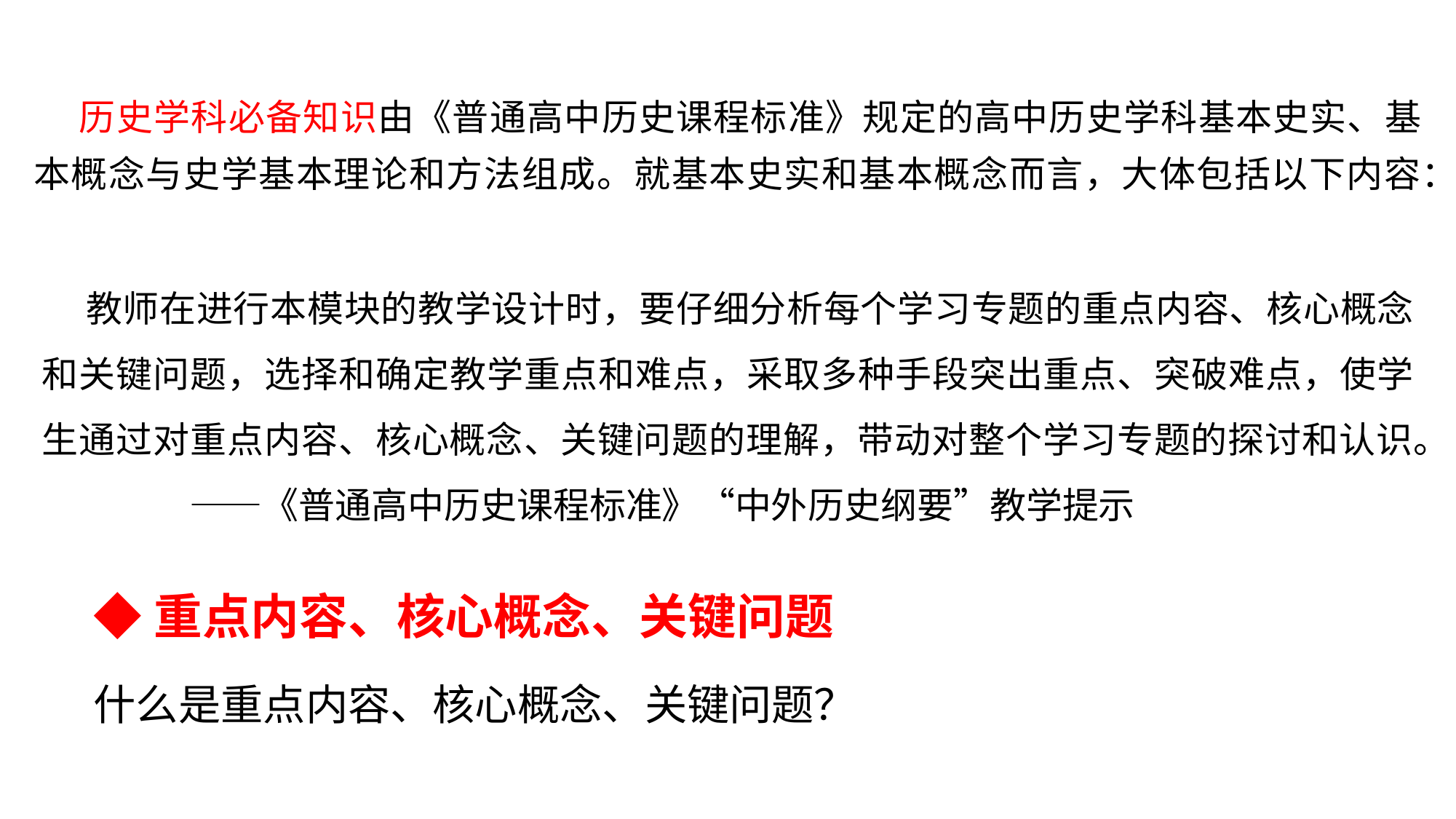

历史学科必备知识由《普通高中历史课程标准》规定的高中历史学科基本史实、基本概念与史学基本理论和方法组成。就基本史实和基本概念而言，大体包括以下内容：
    教师在进行本模块的教学设计时，要仔细分析每个学习专题的重点内容、核心概念和关键问题，选择和确定教学重点和难点，采取多种手段突出重点、突破难点，使学生通过对重点内容、核心概念、关键问题的理解，带动对整个学习专题的探讨和认识。                  ——《普通高中历史课程标准》“中外历史纲要”教学提示
◆重点内容、核心概念、关键问题
什么是重点内容、核心概念、关键问题？